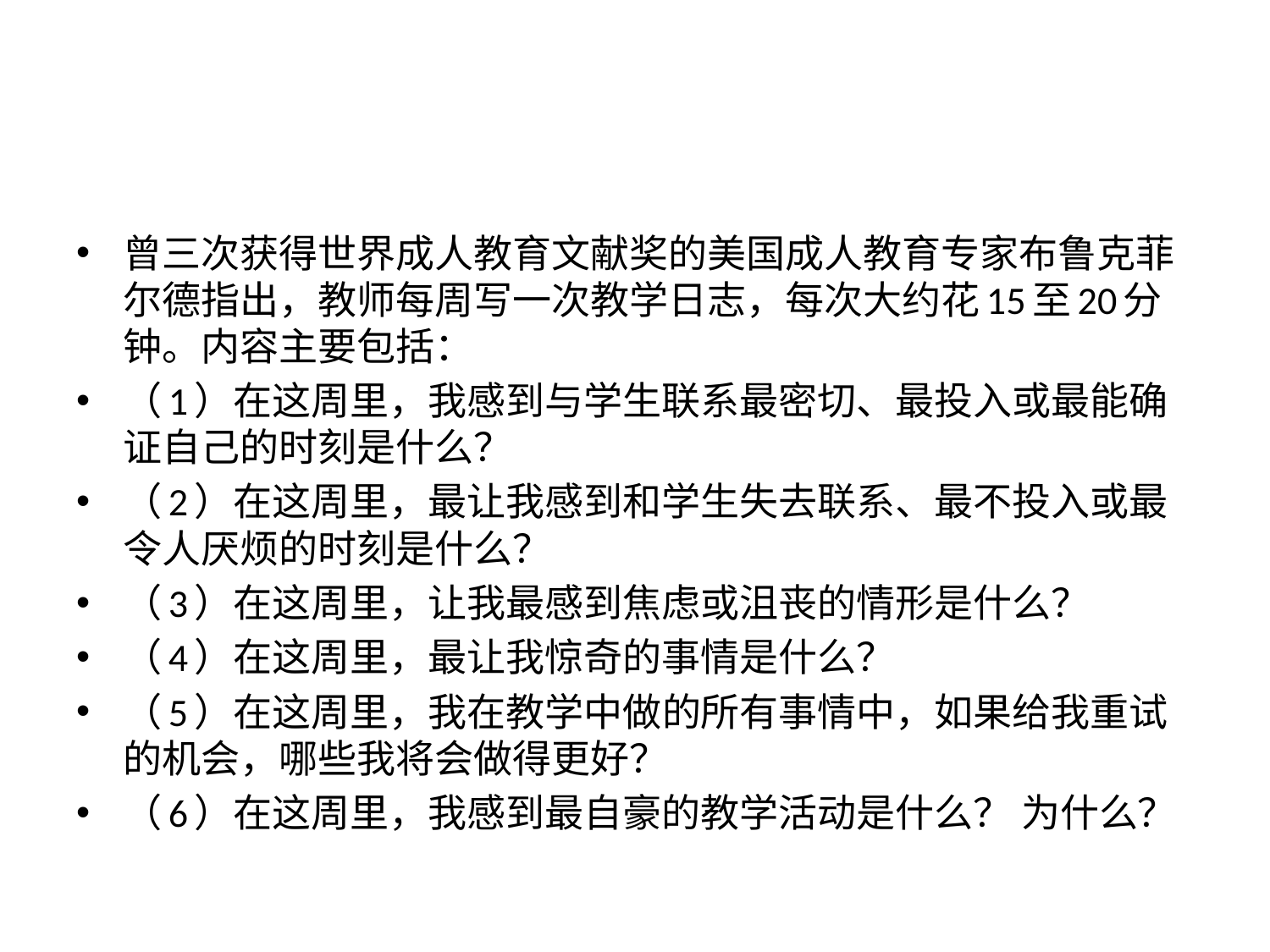

#
曾三次获得世界成人教育文献奖的美国成人教育专家布鲁克菲尔德指出，教师每周写一次教学日志，每次大约花15至20分钟。内容主要包括：
（1）在这周里，我感到与学生联系最密切、最投入或最能确证自己的时刻是什么？
（2）在这周里，最让我感到和学生失去联系、最不投入或最令人厌烦的时刻是什么？
（3）在这周里，让我最感到焦虑或沮丧的情形是什么？
（4）在这周里，最让我惊奇的事情是什么？
（5）在这周里，我在教学中做的所有事情中，如果给我重试的机会，哪些我将会做得更好？
（6）在这周里，我感到最自豪的教学活动是什么？ 为什么？